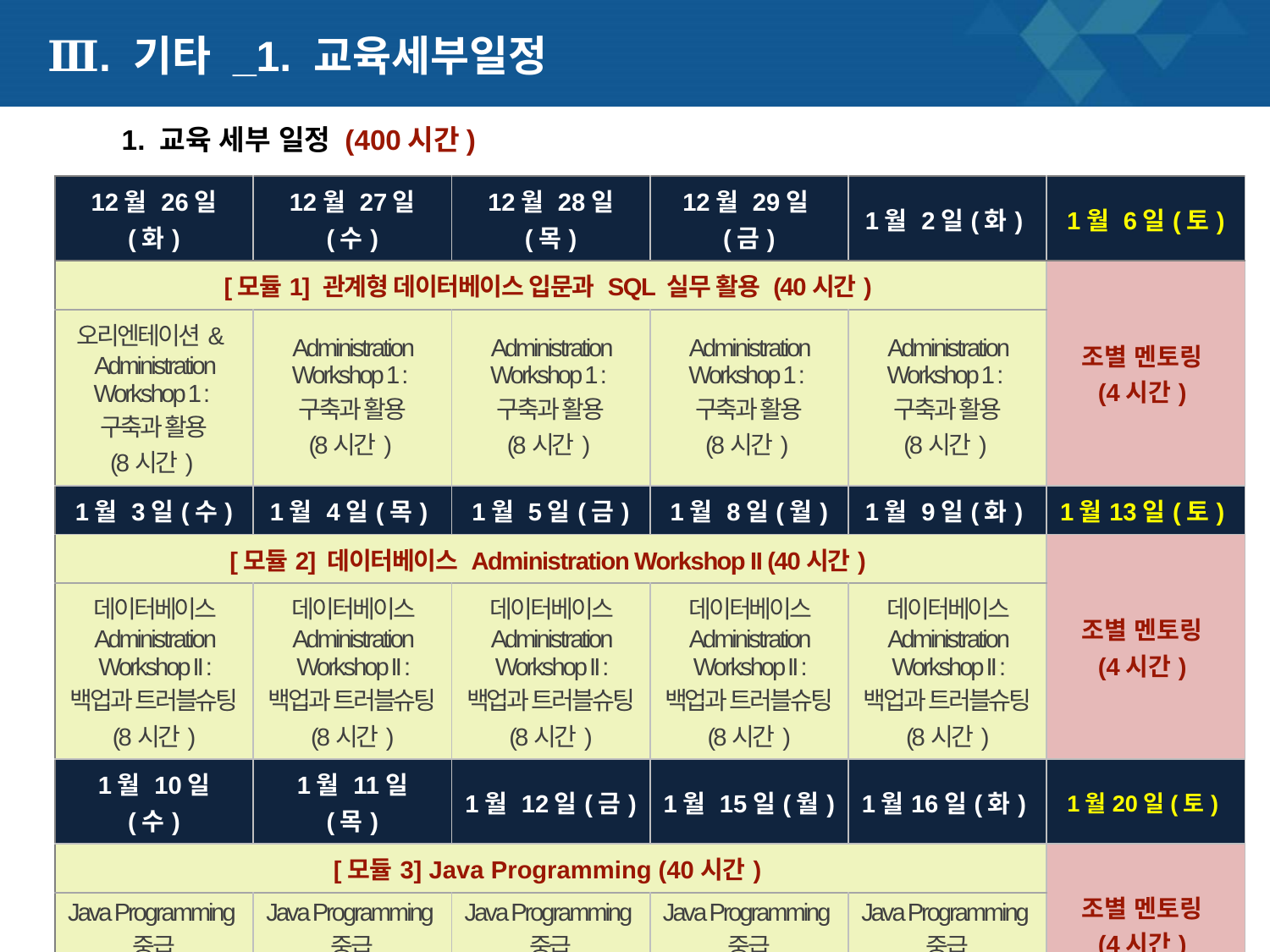

# Ⅲ. 기타 _1. 교육세부일정
1. 교육 세부 일정 (400시간)
| 12월 26일 (화) | 12월 27일 (수) | 12월 28일 (목) | 12월 29일(금) | 1월 2일(화) | 1월 6일(토) |
| --- | --- | --- | --- | --- | --- |
| [모듈1] 관계형 데이터베이스 입문과 SQL 실무 활용 (40시간) |  |  |  |  | 조별 멘토링 (4시간) |
| 오리엔테이션& Administration Workshop 1 : 구축과 활용 (8시간) | Administration Workshop 1 : 구축과 활용 (8시간) | Administration Workshop 1 : 구축과 활용 (8시간) | Administration Workshop 1 : 구축과 활용 (8시간) | Administration Workshop 1 : 구축과 활용 (8시간) |  |
| 1월 3일(수) | 1월 4일(목) | 1월 5일(금) | 1월 8일(월) | 1월 9일(화) | 1월13일(토) |
| [모듈2] 데이터베이스 Administration Workshop II (40시간) |  |  |  |  | 조별 멘토링 (4시간) |
| 데이터베이스 Administration Workshop II : 백업과 트러블슈팅 (8시간) | 데이터베이스 Administration Workshop II : 백업과 트러블슈팅 (8시간) | 데이터베이스 Administration Workshop II : 백업과 트러블슈팅 (8시간) | 데이터베이스 Administration Workshop II : 백업과 트러블슈팅 (8시간) | 데이터베이스 Administration Workshop II : 백업과 트러블슈팅 (8시간) |  |
| 1월 10일 (수) | 1월 11일 (목) | 1월 12일(금) | 1월 15일(월) | 1월16일(화) | 1월20일(토) |
| [모듈3] Java Programming (40시간) |  |  |  |  | 조별 멘토링 (4시간) |
| Java Programming 중급 (8시간) | Java Programming 중급 (8시간) | Java Programming 중급 (8시간) | Java Programming 중급 (8시간) | Java Programming 중급 (8시간) |  |